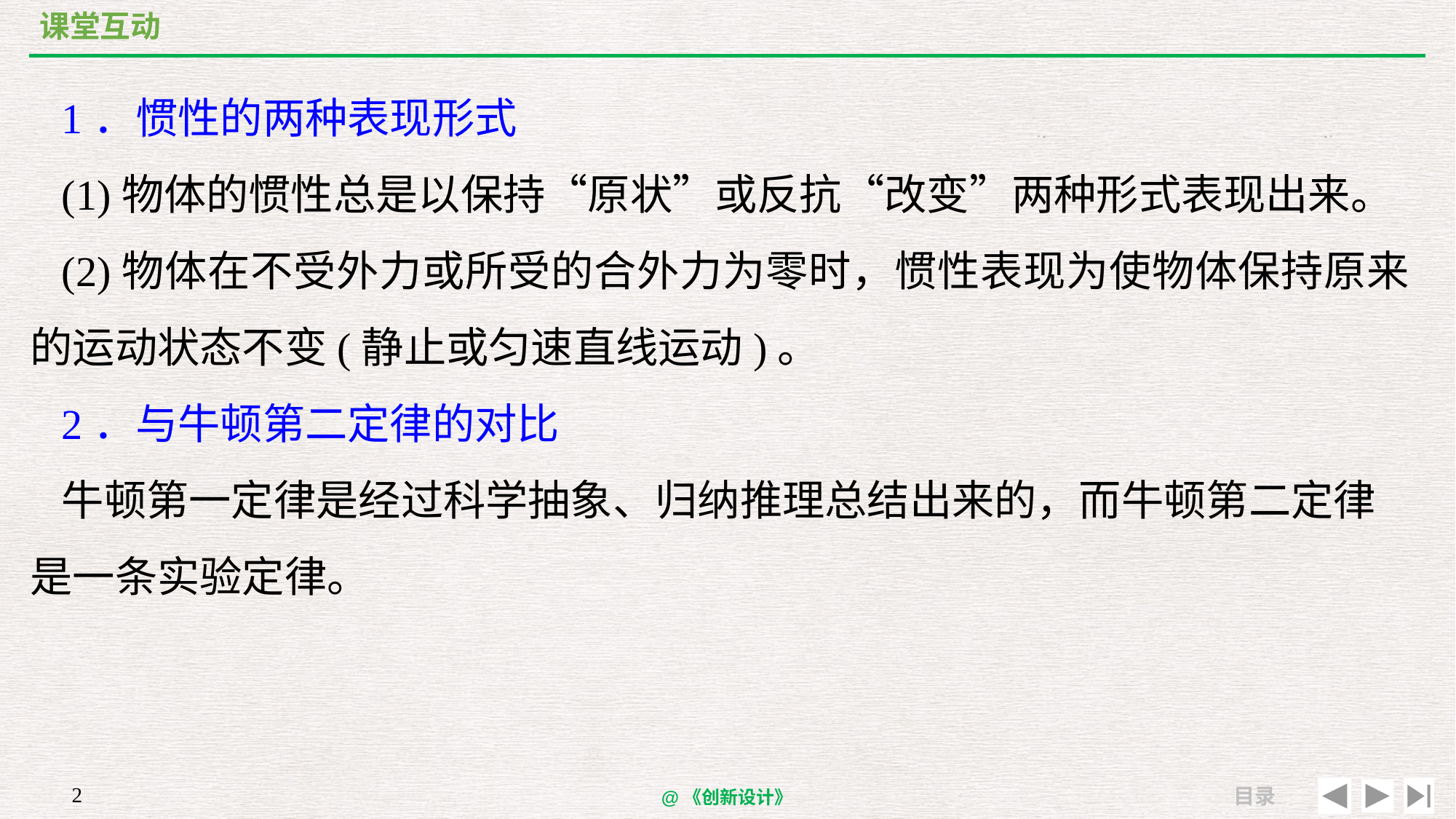

# 课堂互动
1．惯性的两种表现形式
(1)物体的惯性总是以保持“原状”或反抗“改变”两种形式表现出来。
(2)物体在不受外力或所受的合外力为零时，惯性表现为使物体保持原来的运动状态不变(静止或匀速直线运动)。
2．与牛顿第二定律的对比
牛顿第一定律是经过科学抽象、归纳推理总结出来的，而牛顿第二定律是一条实验定律。